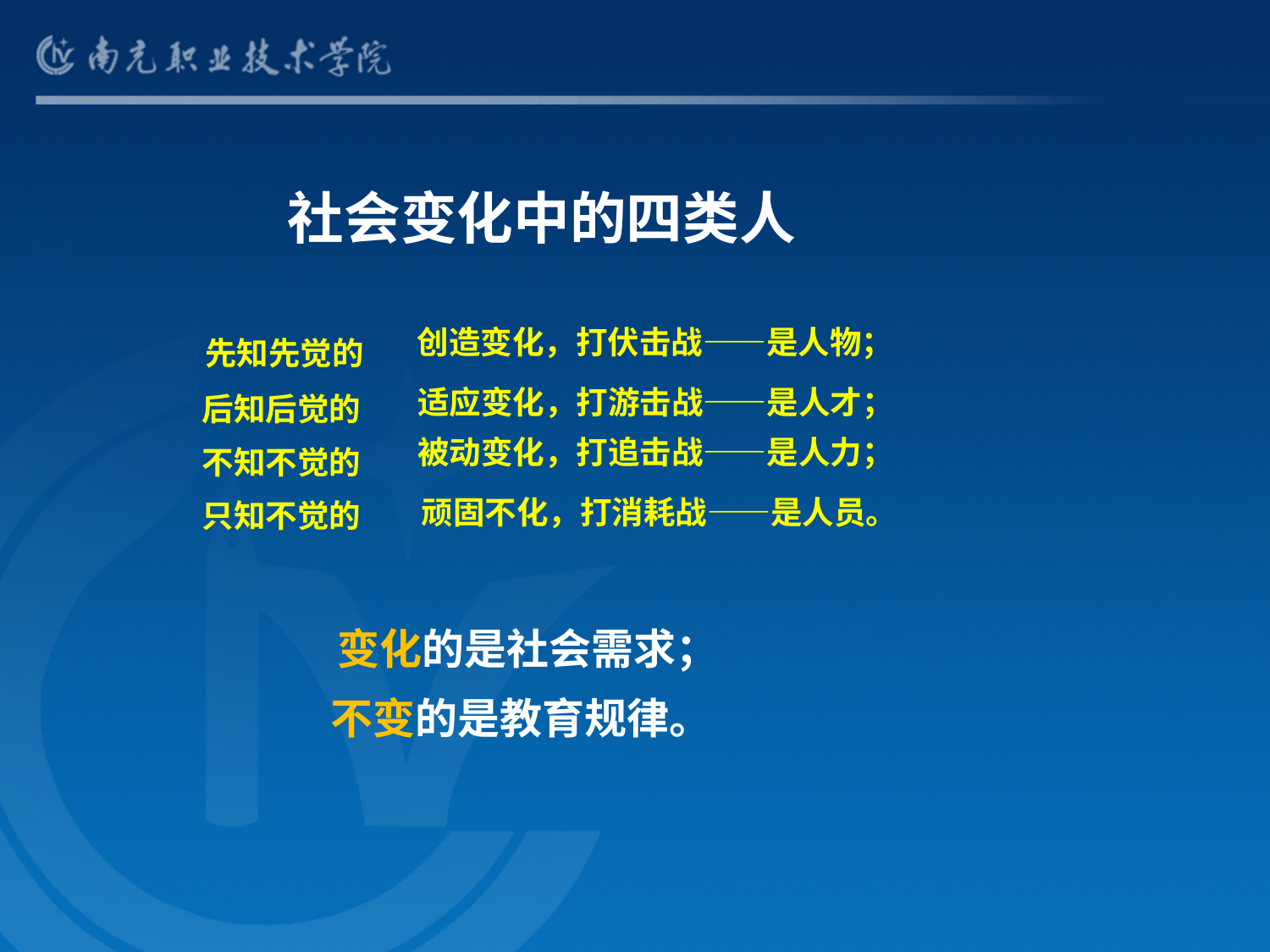

社会变化中的四类人
     先知先觉的
     后知后觉的
     不知不觉的
     只知不觉的
创造变化，打伏击战——是人物；
适应变化，打游击战——是人才；
被动变化，打追击战——是人力；
顽固不化，打消耗战——是人员。
变化的是社会需求；
不变的是教育规律。